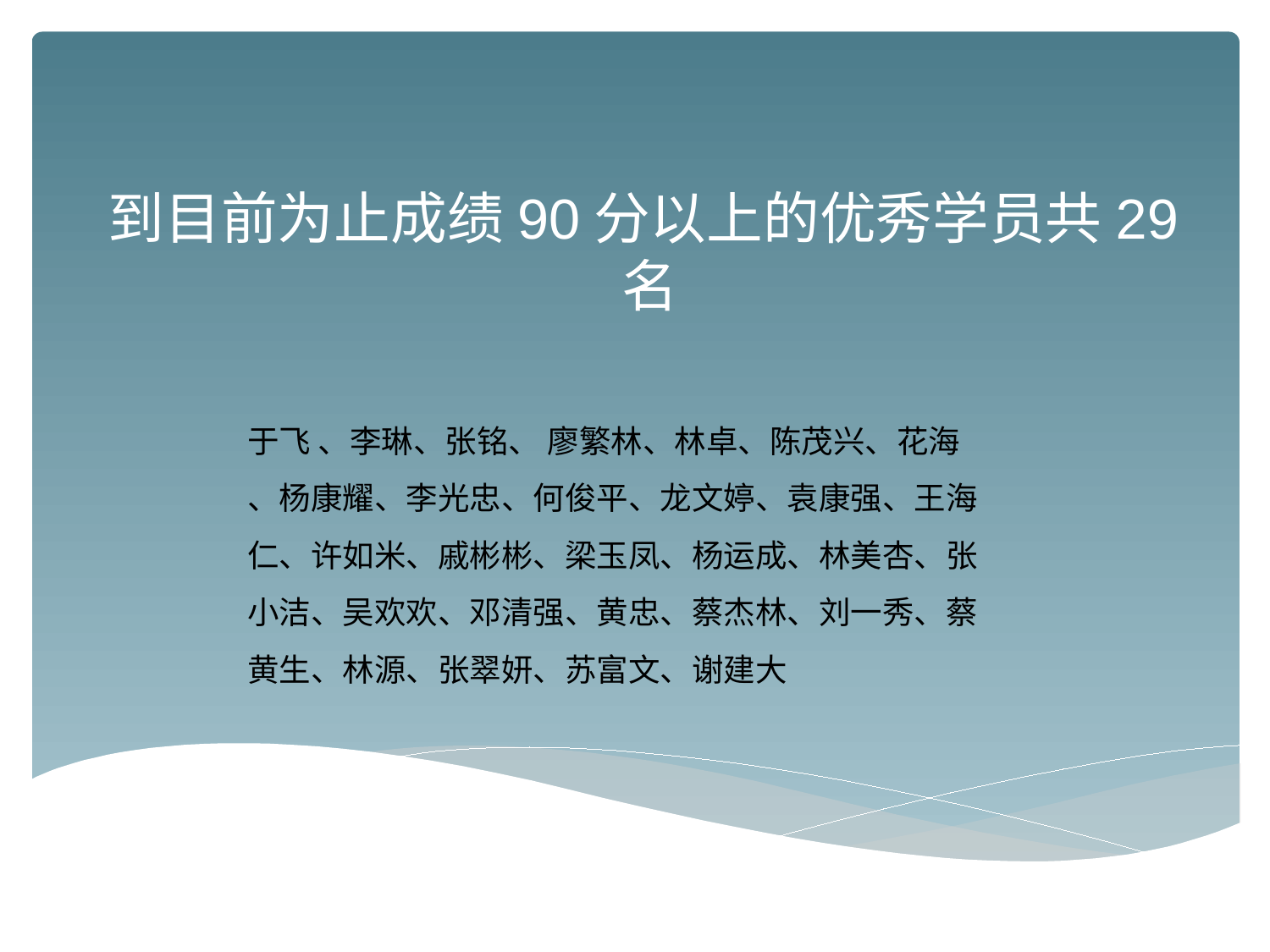

到目前为止成绩90分以上的优秀学员共29名
于飞 、李琳、张铭、 廖繁林、林卓、陈茂兴、花海
、杨康耀、李光忠、何俊平、龙文婷、袁康强、王海仁、许如米、戚彬彬、梁玉凤、杨运成、林美杏、张小洁、吴欢欢、邓清强、黄忠、蔡杰林、刘一秀、蔡黄生、林源、张翠妍、苏富文、谢建大